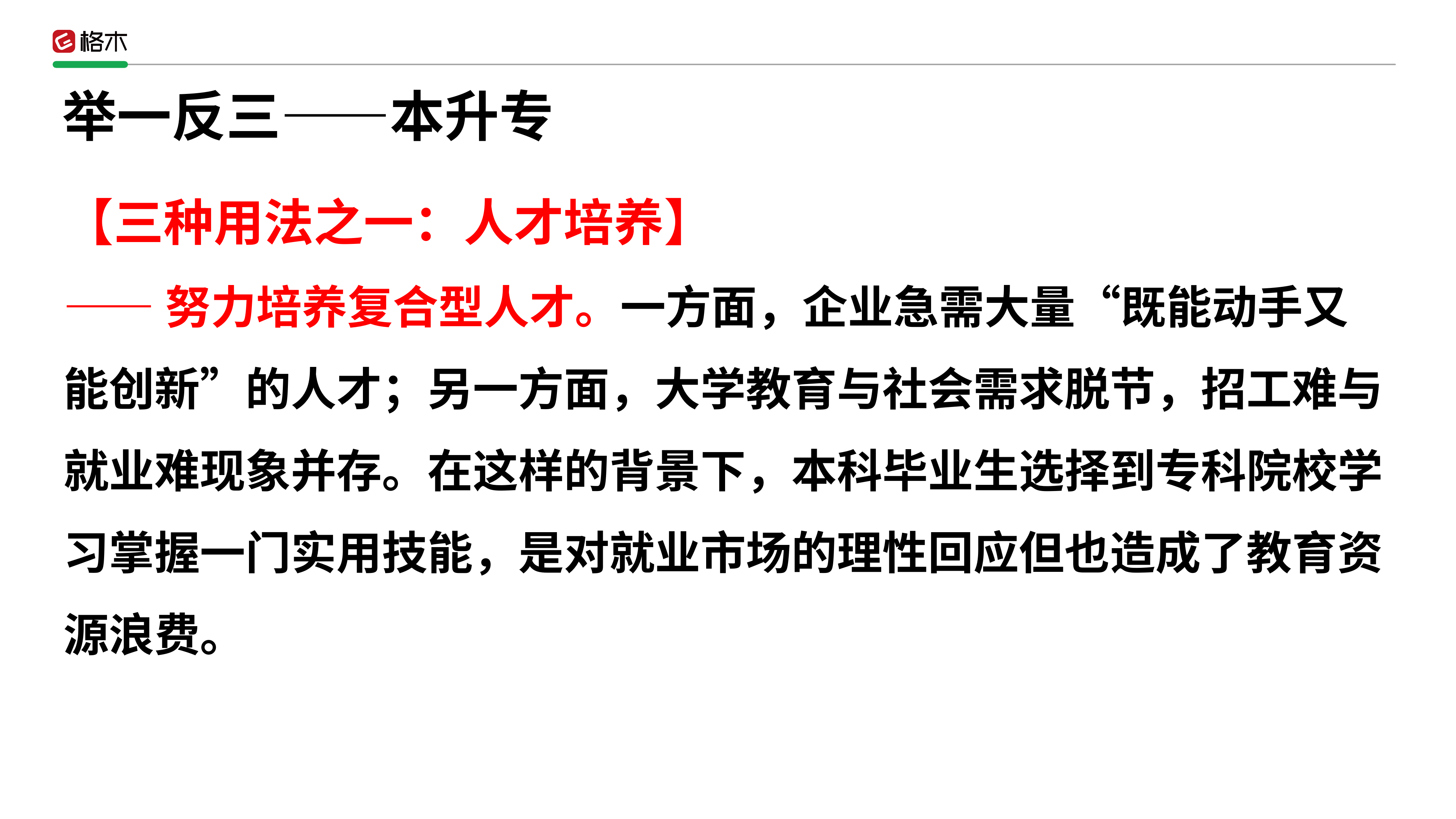

举一反三——本升专
【三种用法之一：人才培养】
——努力培养复合型人才。一方面，企业急需大量“既能动手又能创新”的人才；另一方面，大学教育与社会需求脱节，招工难与就业难现象并存。在这样的背景下，本科毕业生选择到专科院校学习掌握一门实用技能，是对就业市场的理性回应但也造成了教育资源浪费。